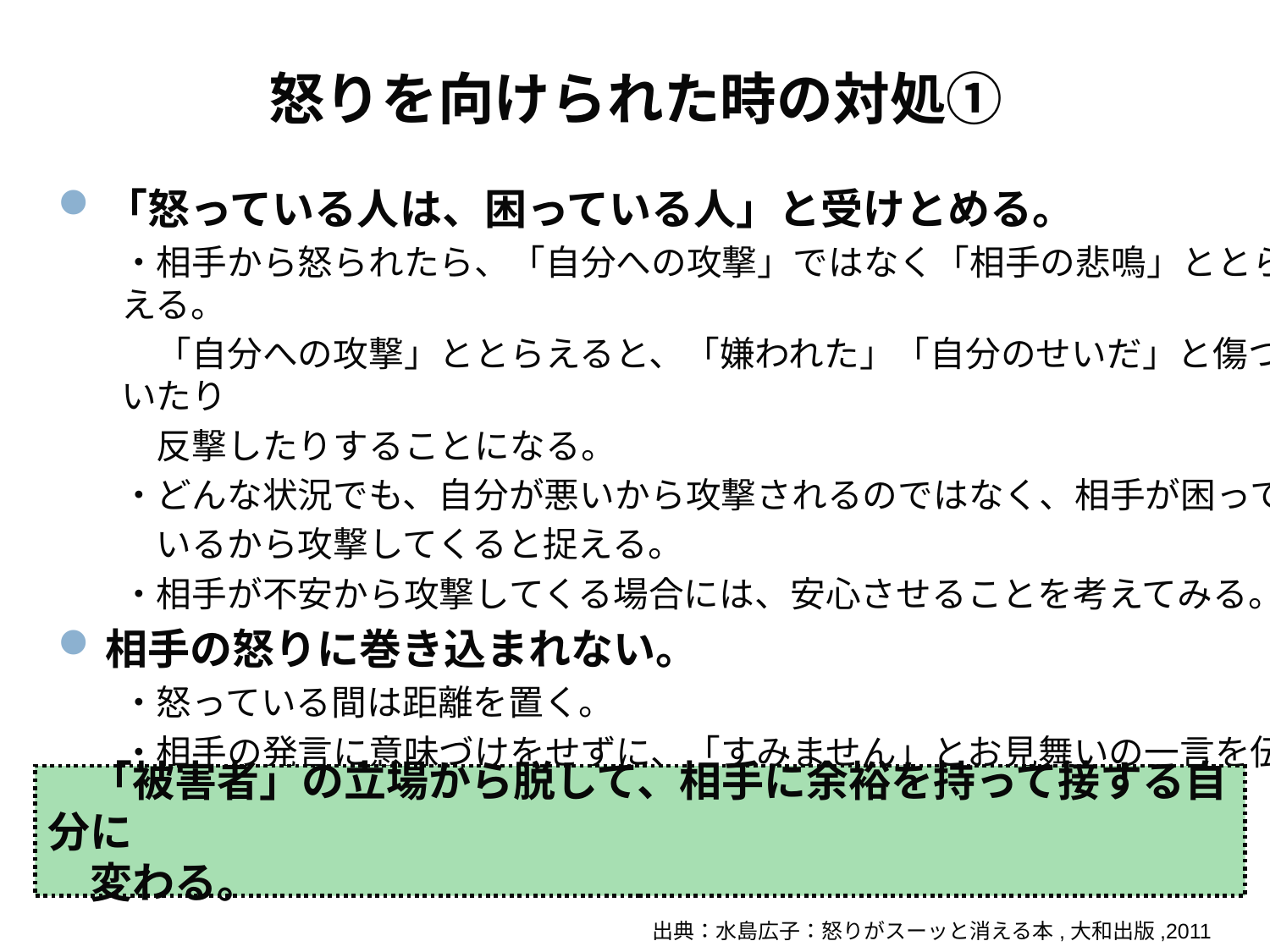

# 怒りを向けられた時の対処①
「怒っている人は、困っている人」と受けとめる。
・相手から怒られたら、「自分への攻撃」ではなく「相手の悲鳴」ととらえる。
　「自分への攻撃」ととらえると、「嫌われた」「自分のせいだ」と傷ついたり
　反撃したりすることになる。
・どんな状況でも、自分が悪いから攻撃されるのではなく、相手が困って
　いるから攻撃してくると捉える。
・相手が不安から攻撃してくる場合には、安心させることを考えてみる。
相手の怒りに巻き込まれない。
・怒っている間は距離を置く。
・相手の発言に意味づけをせずに、「すみません」とお見舞いの一言を伝える
  方法もある。

　「被害者」の立場から脱して、相手に余裕を持って接する自分に
　変わる。
出典：水島広子：怒りがスーッと消える本,大和出版,2011